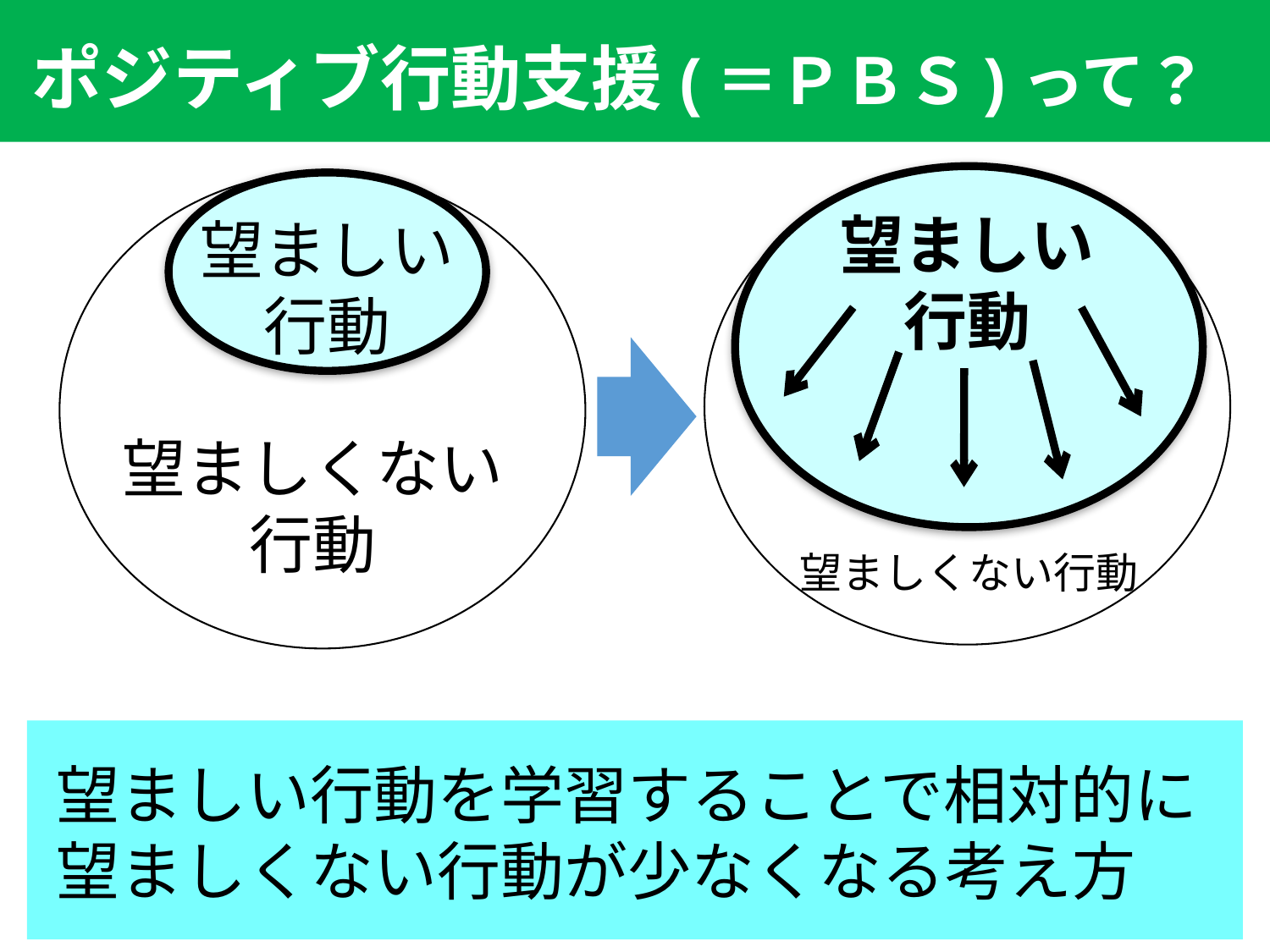

ポジティブ行動支援(＝ＰＢＳ)って？

望ましい行動
望ましい行動

望ましくない行動
望ましくない行動

望ましい行動を学習することで相対的に望ましくない行動が少なくなる考え方